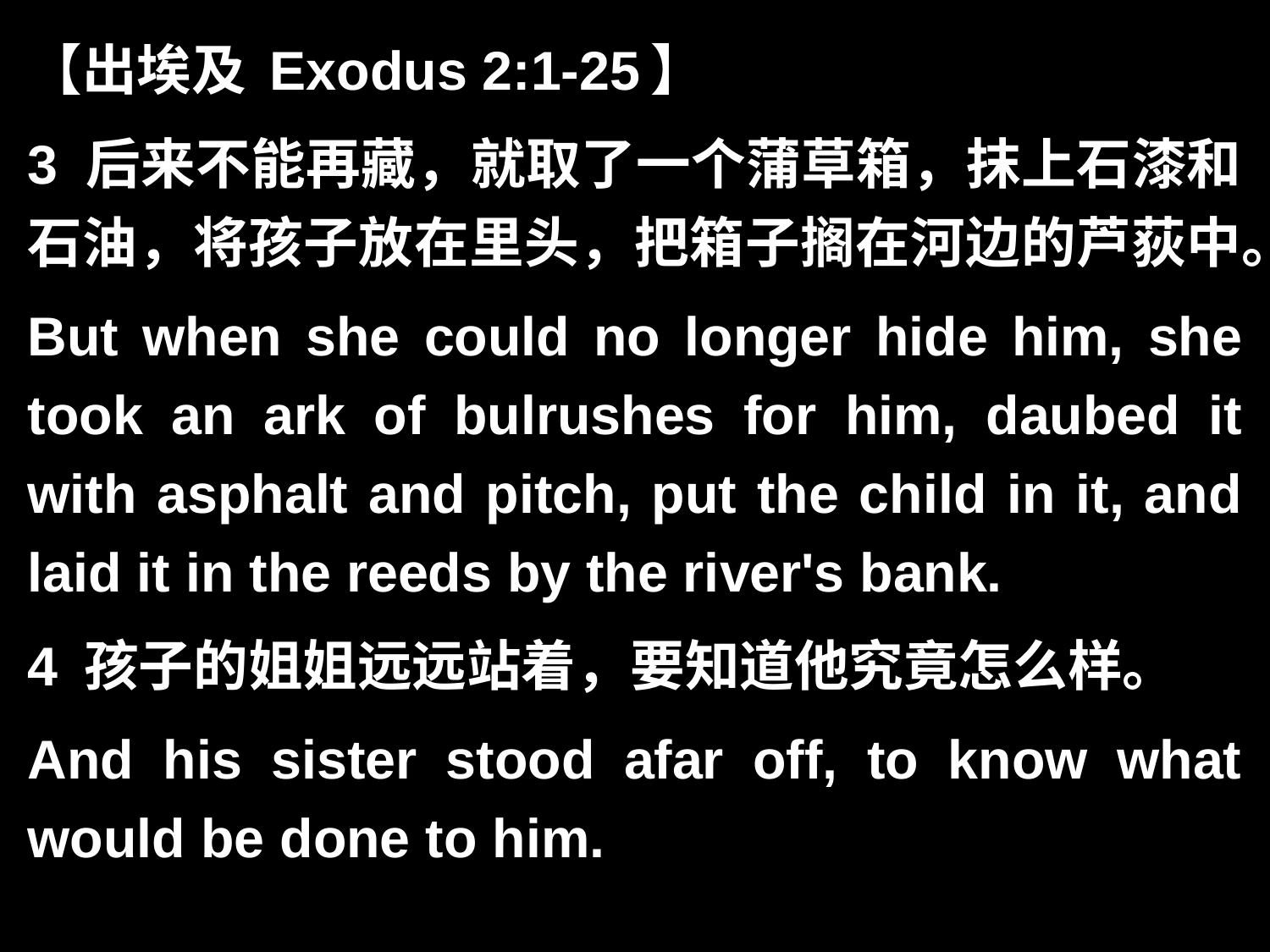

【出埃及 Exodus 2:1-25】
3 后来不能再藏，就取了一个蒲草箱，抹上石漆和石油，将孩子放在里头，把箱子搁在河边的芦荻中。
But when she could no longer hide him, she took an ark of bulrushes for him, daubed it with asphalt and pitch, put the child in it, and laid it in the reeds by the river's bank.
4 孩子的姐姐远远站着，要知道他究竟怎么样。
And his sister stood afar off, to know what would be done to him.